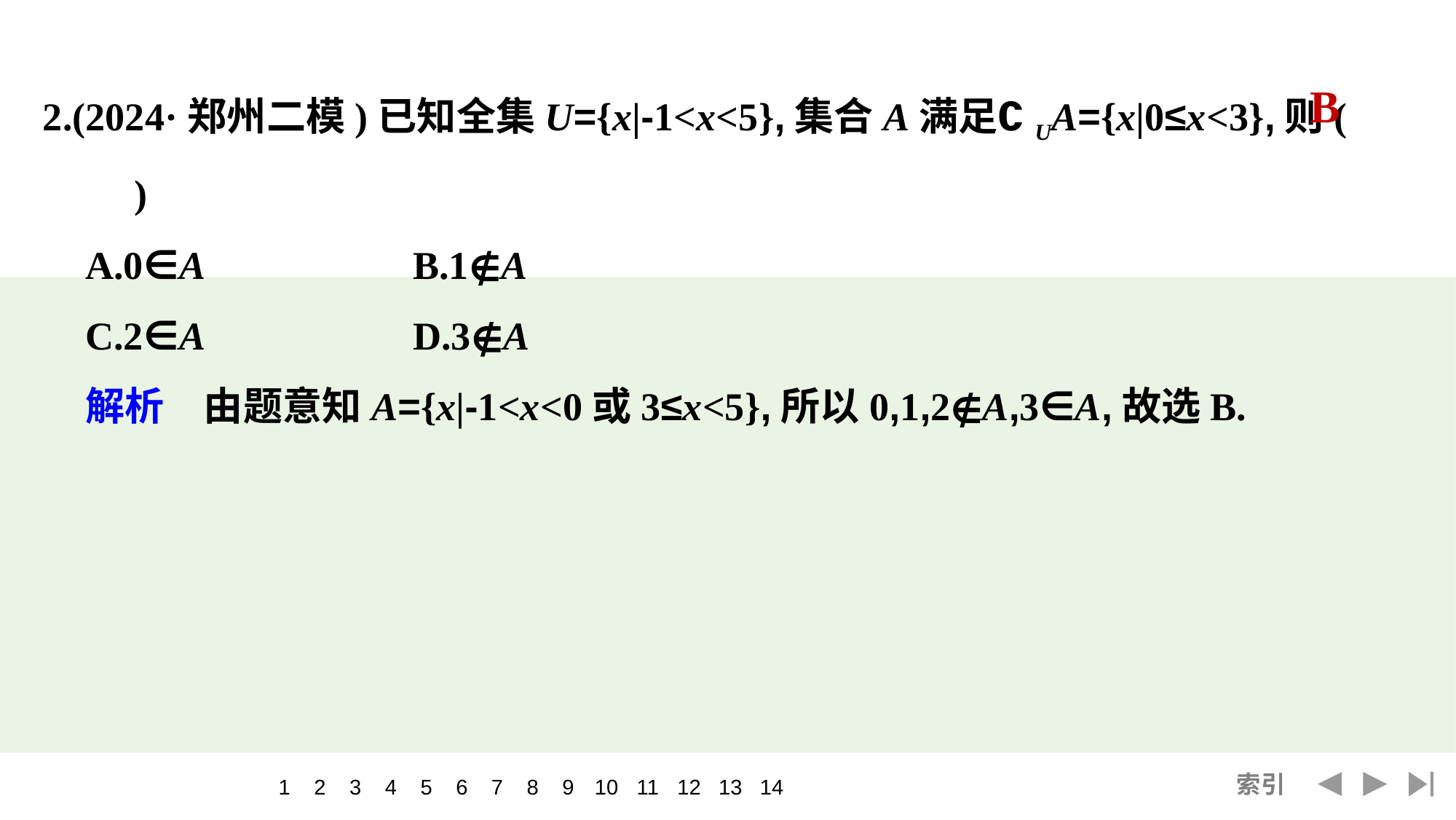

2.(2024·郑州二模)已知全集U={x|-1<x<5},集合A满足∁UA={x|0≤x<3},则(　　)
	A.0∈A		B.1∉A
	C.2∈A		D.3∉A
	解析　由题意知A={x|-1<x<0或3≤x<5},所以0,1,2∉A,3∈A,故选B.
B